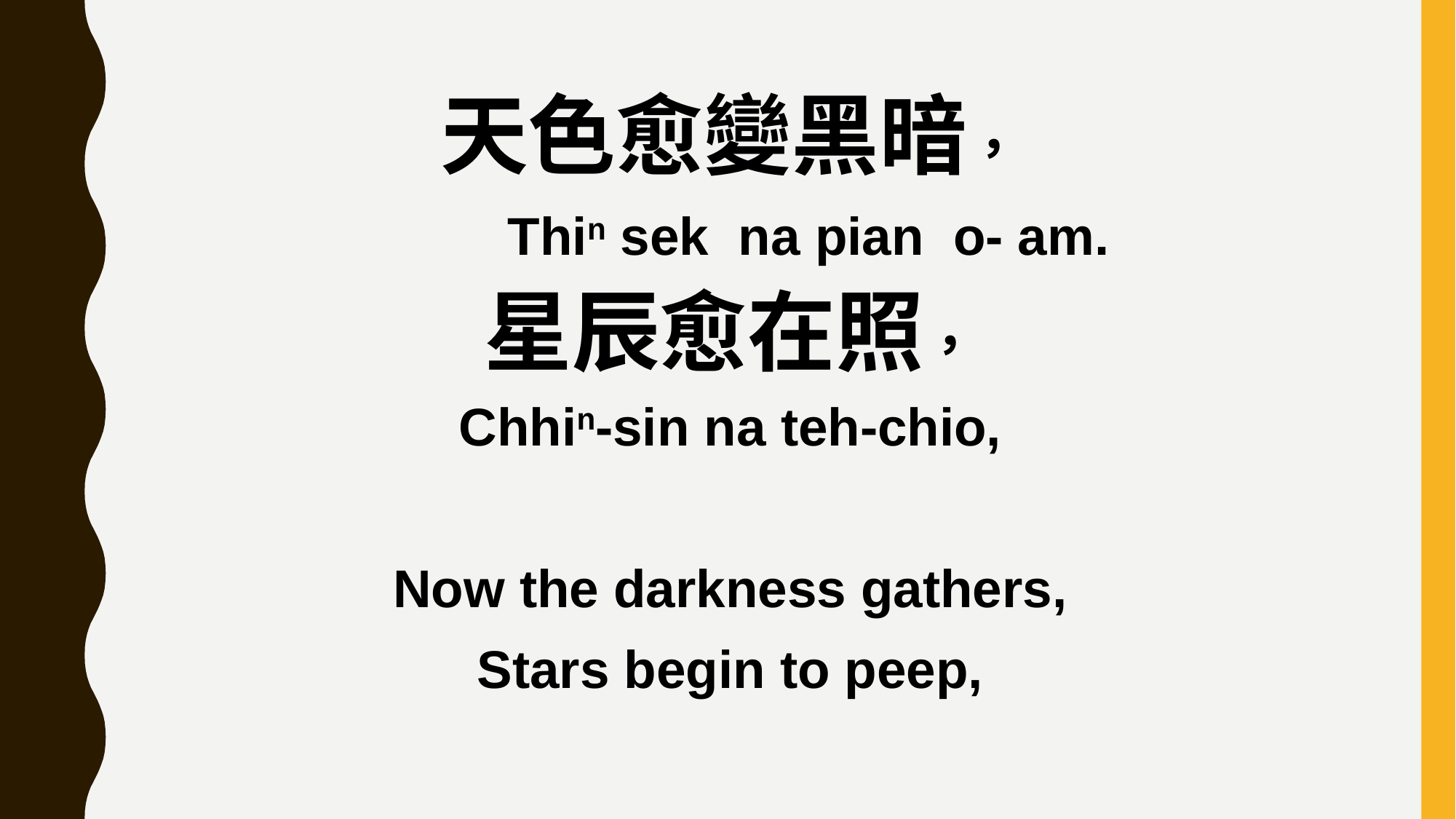

天色愈變黑暗，
                     Thin sek  na pian  o- am.
星辰愈在照，
Chhin-sin na teh-chio,

Now the darkness gathers,
Stars begin to peep,